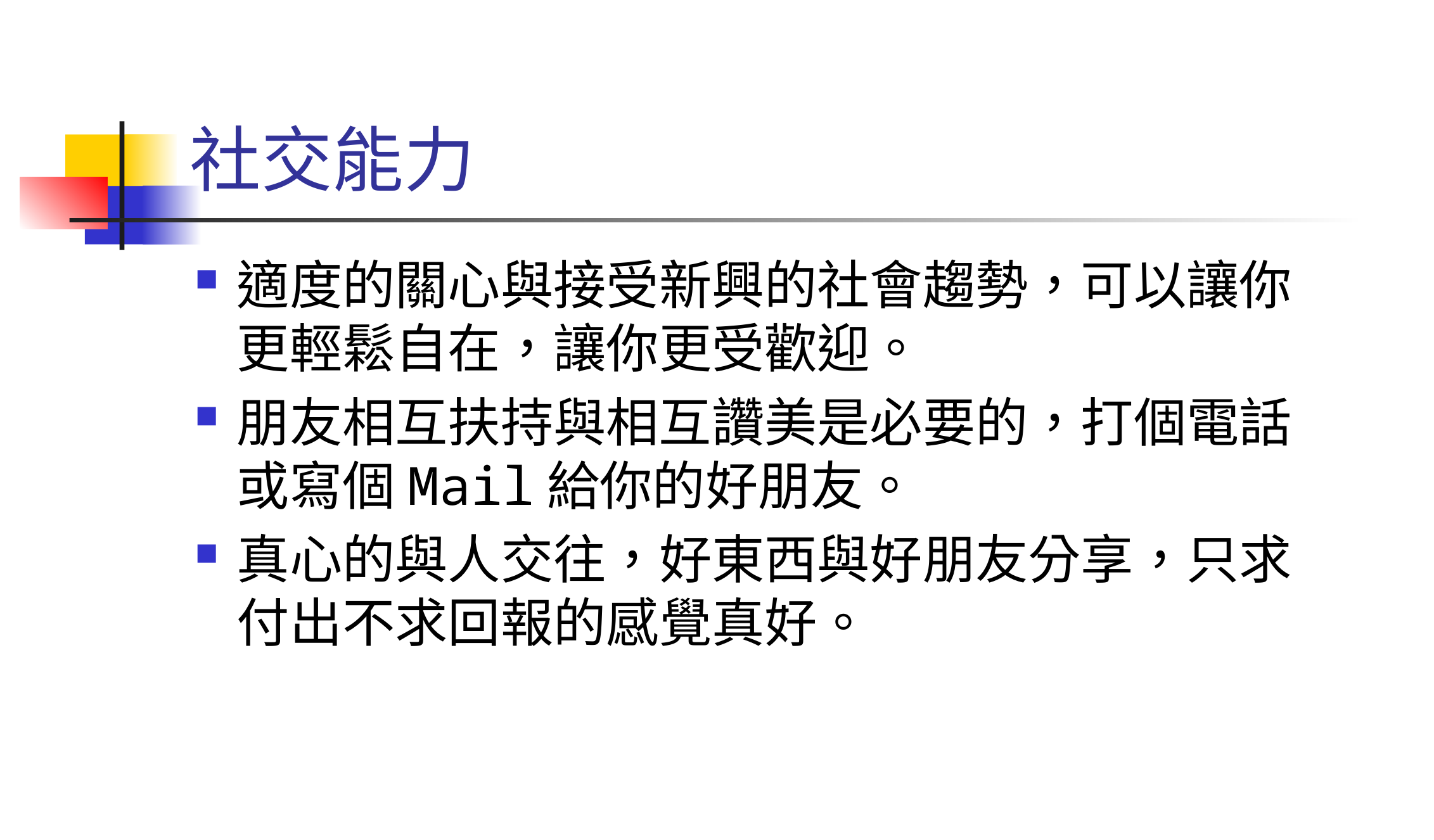

# 社交能力
適度的關心與接受新興的社會趨勢，可以讓你更輕鬆自在，讓你更受歡迎。
朋友相互扶持與相互讚美是必要的，打個電話或寫個Mail給你的好朋友。
真心的與人交往，好東西與好朋友分享，只求付出不求回報的感覺真好。